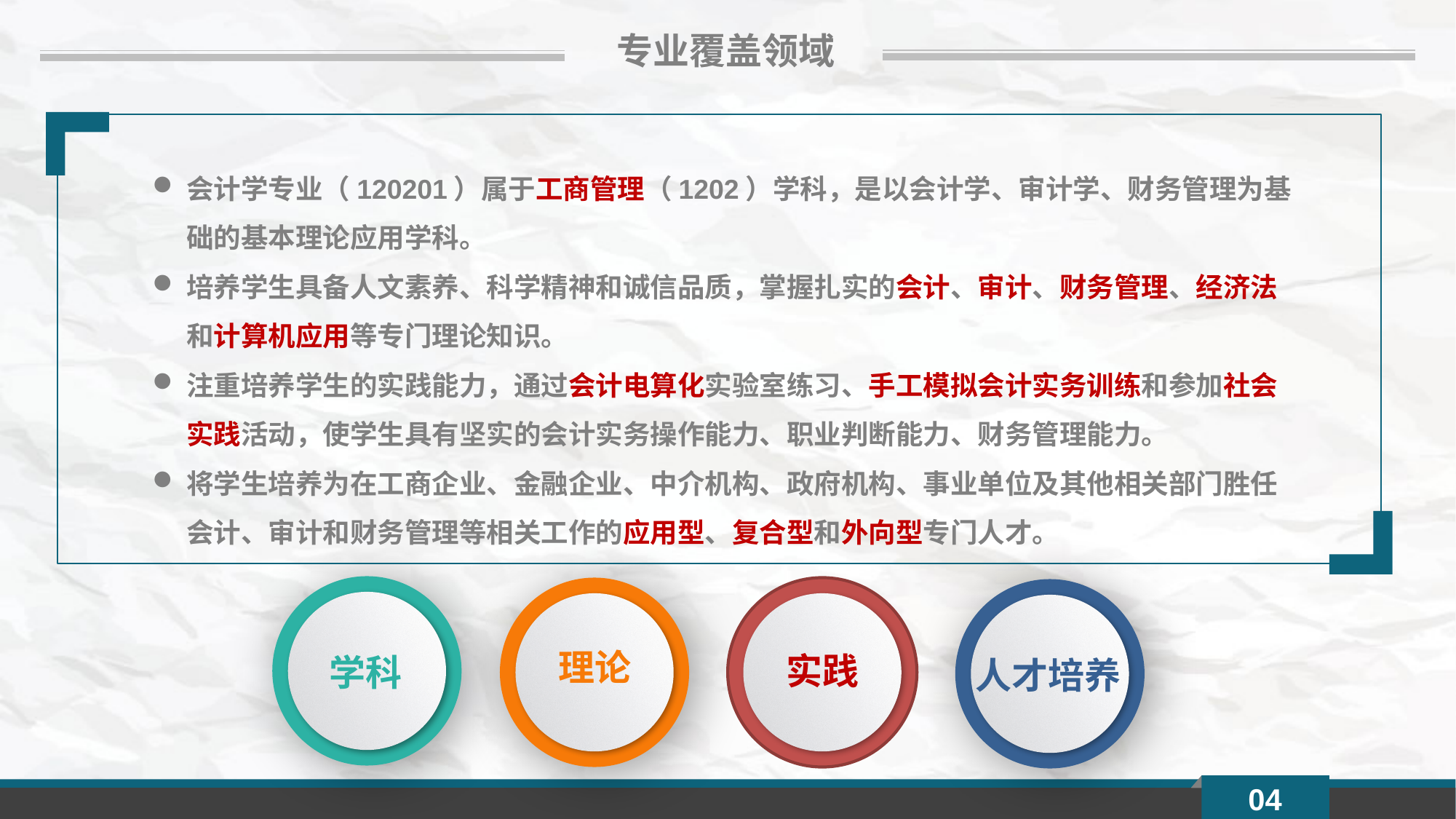

专业覆盖领域

会计学专业（120201）属于工商管理（1202）学科，是以会计学、审计学、财务管理为基础的基本理论应用学科。
培养学生具备人文素养、科学精神和诚信品质，掌握扎实的会计、审计、财务管理、经济法和计算机应用等专门理论知识。
注重培养学生的实践能力，通过会计电算化实验室练习、手工模拟会计实务训练和参加社会实践活动，使学生具有坚实的会计实务操作能力、职业判断能力、财务管理能力。
将学生培养为在工商企业、金融企业、中介机构、政府机构、事业单位及其他相关部门胜任会计、审计和财务管理等相关工作的应用型、复合型和外向型专门人才。

理论
实践
学科
人才培养

04